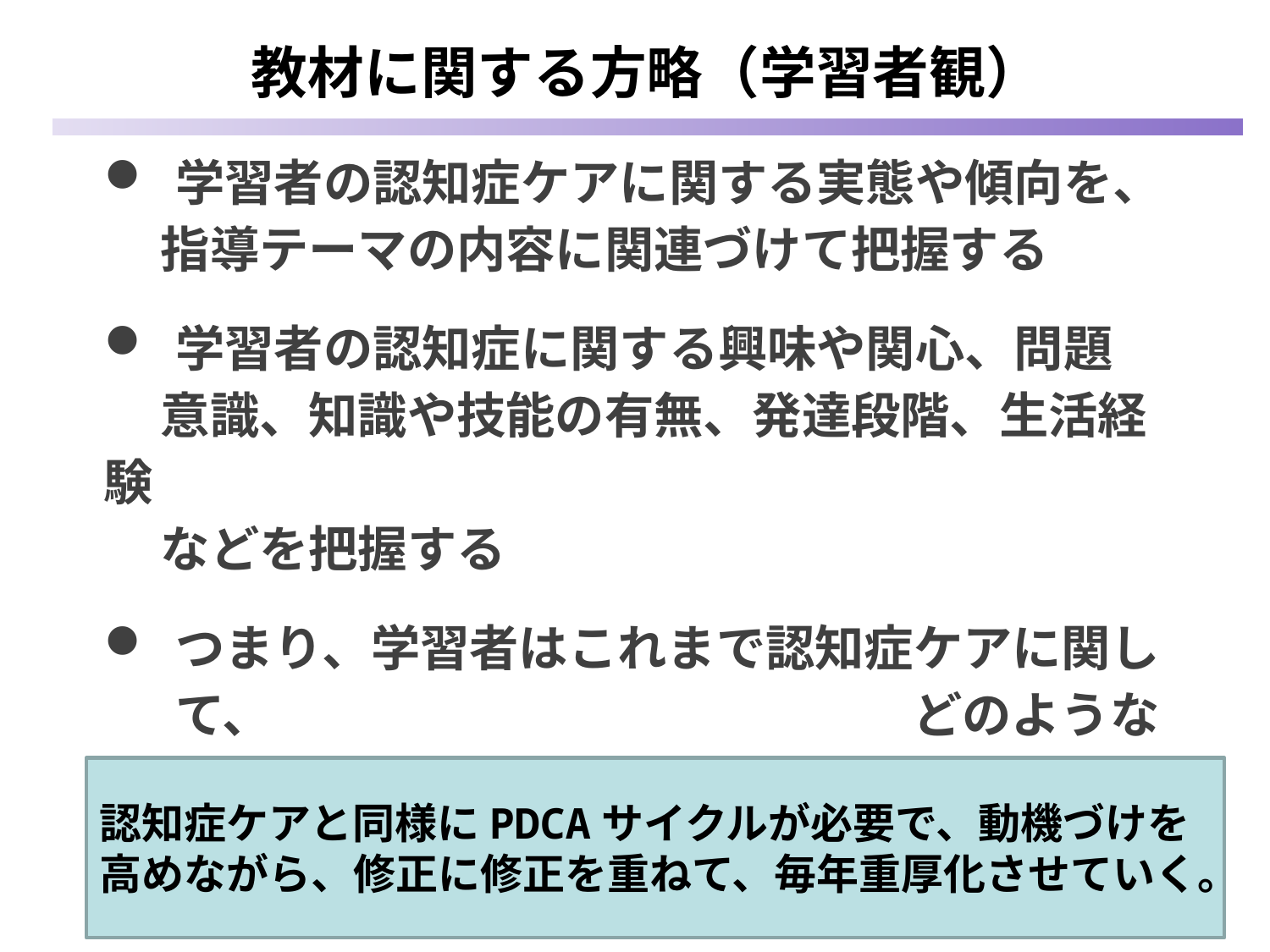

教材に関する方略（学習者観）

学習者の認知症ケアに関する実態や傾向を、
    指導テーマの内容に関連づけて把握する
学習者の認知症に関する興味や関心、問題
    意識、知識や技能の有無、発達段階、生活経験
    などを把握する
つまり、学習者はこれまで認知症ケアに関して、　　　　　　　　　　　　　どのような学習や看護経験があり、認知症ケアを
    学ぶことは、どのような意味づけがあるのか
認知症ケアと同様にPDCAサイクルが必要で、動機づけを
高めながら、修正に修正を重ねて、毎年重厚化させていく。